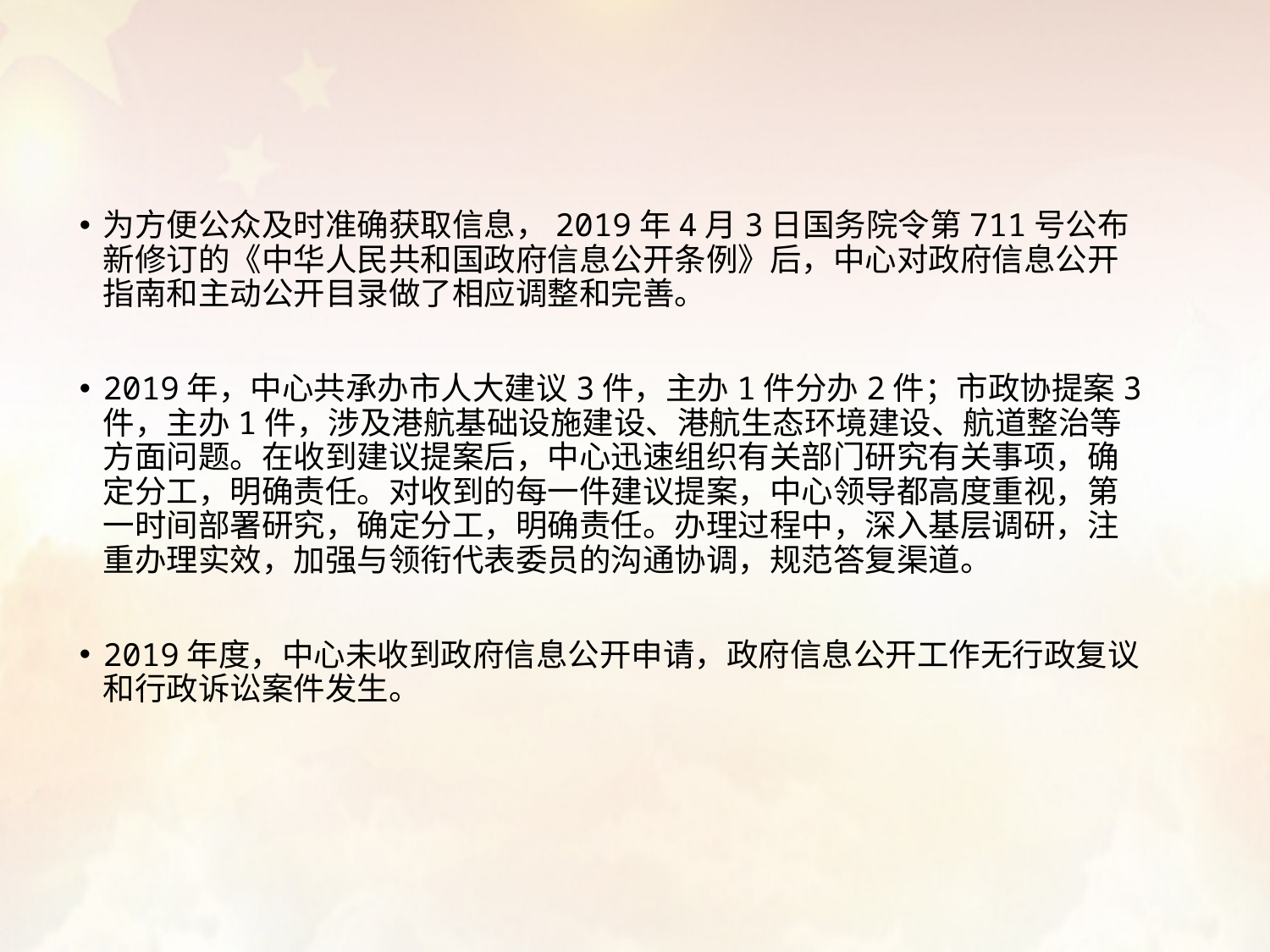

#
为方便公众及时准确获取信息，2019年4月3日国务院令第711号公布新修订的《中华人民共和国政府信息公开条例》后，中心对政府信息公开指南和主动公开目录做了相应调整和完善。

2019年，中心共承办市人大建议3件，主办1件分办2件；市政协提案3件，主办1件，涉及港航基础设施建设、港航生态环境建设、航道整治等方面问题。在收到建议提案后，中心迅速组织有关部门研究有关事项，确定分工，明确责任。对收到的每一件建议提案，中心领导都高度重视，第一时间部署研究，确定分工，明确责任。办理过程中，深入基层调研，注重办理实效，加强与领衔代表委员的沟通协调，规范答复渠道。

2019年度，中心未收到政府信息公开申请，政府信息公开工作无行政复议和行政诉讼案件发生。